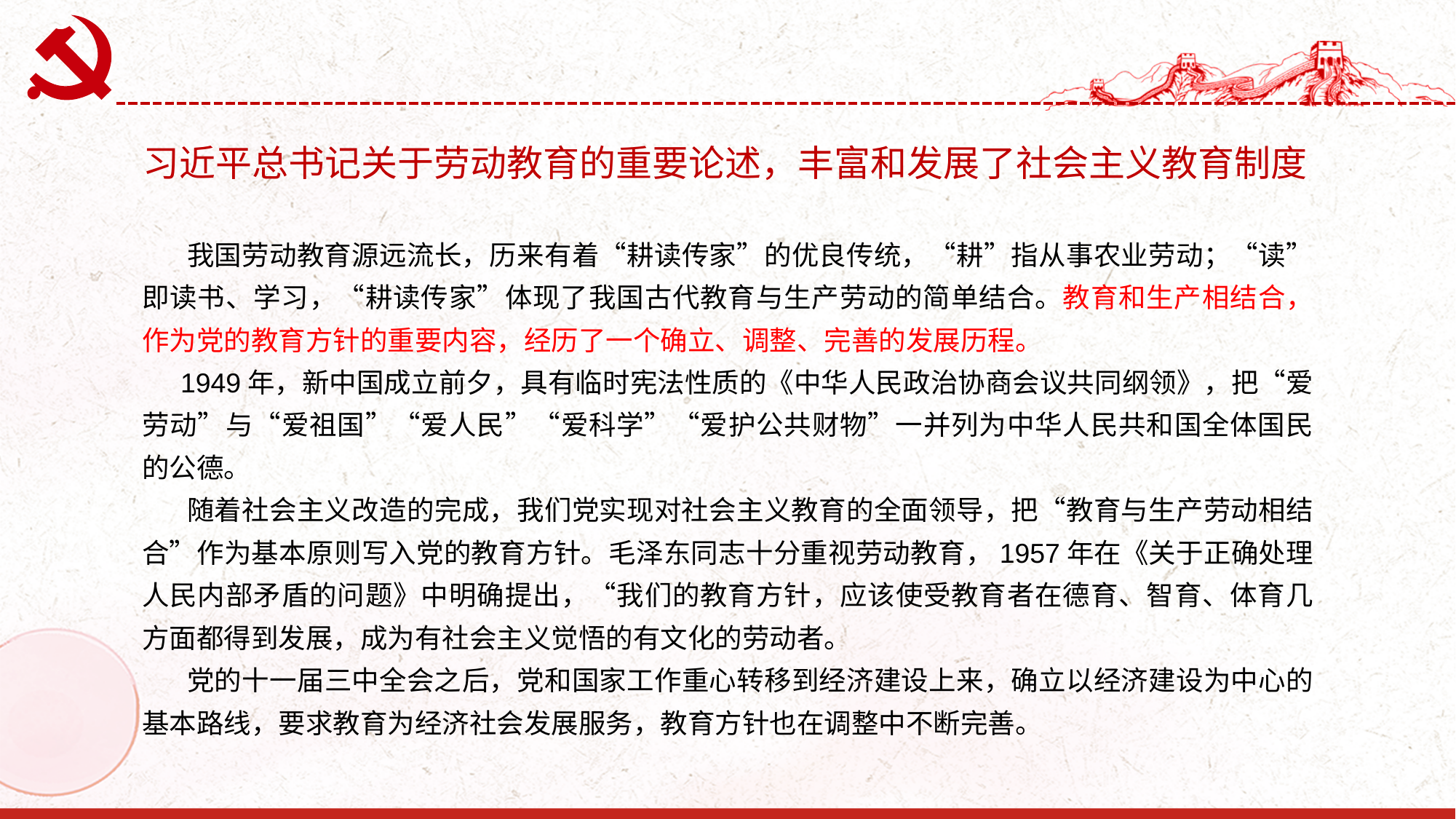

习近平总书记关于劳动教育的重要论述，丰富和发展了社会主义教育制度
      我国劳动教育源远流长，历来有着“耕读传家”的优良传统，“耕”指从事农业劳动；“读”即读书、学习，“耕读传家”体现了我国古代教育与生产劳动的简单结合。教育和生产相结合，作为党的教育方针的重要内容，经历了一个确立、调整、完善的发展历程。
     1949年，新中国成立前夕，具有临时宪法性质的《中华人民政治协商会议共同纲领》，把“爱劳动”与“爱祖国”“爱人民”“爱科学”“爱护公共财物”一并列为中华人民共和国全体国民的公德。
      随着社会主义改造的完成，我们党实现对社会主义教育的全面领导，把“教育与生产劳动相结合”作为基本原则写入党的教育方针。毛泽东同志十分重视劳动教育，1957年在《关于正确处理人民内部矛盾的问题》中明确提出，“我们的教育方针，应该使受教育者在德育、智育、体育几方面都得到发展，成为有社会主义觉悟的有文化的劳动者。
      党的十一届三中全会之后，党和国家工作重心转移到经济建设上来，确立以经济建设为中心的基本路线，要求教育为经济社会发展服务，教育方针也在调整中不断完善。